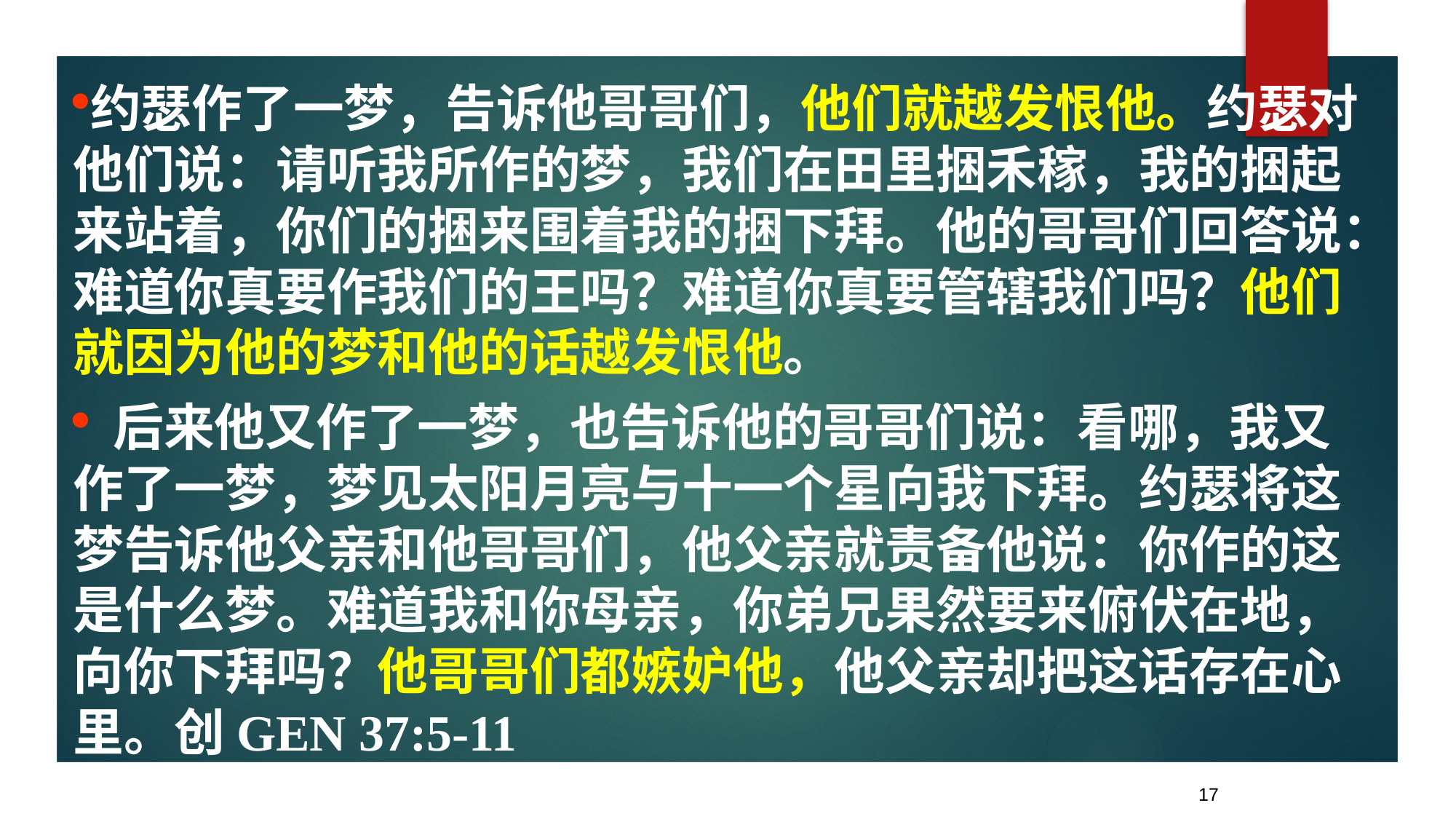

约瑟作了一梦，告诉他哥哥们，他们就越发恨他。约瑟对他们说：请听我所作的梦，我们在田里捆禾稼，我的捆起来站着，你们的捆来围着我的捆下拜。他的哥哥们回答说：难道你真要作我们的王吗？难道你真要管辖我们吗？他们就因为他的梦和他的话越发恨他。
 后来他又作了一梦，也告诉他的哥哥们说：看哪，我又作了一梦，梦见太阳月亮与十一个星向我下拜。约瑟将这梦告诉他父亲和他哥哥们，他父亲就责备他说：你作的这是什么梦。难道我和你母亲，你弟兄果然要来俯伏在地，向你下拜吗？他哥哥们都嫉妒他，他父亲却把这话存在心里。创Gen 37:5-11
17